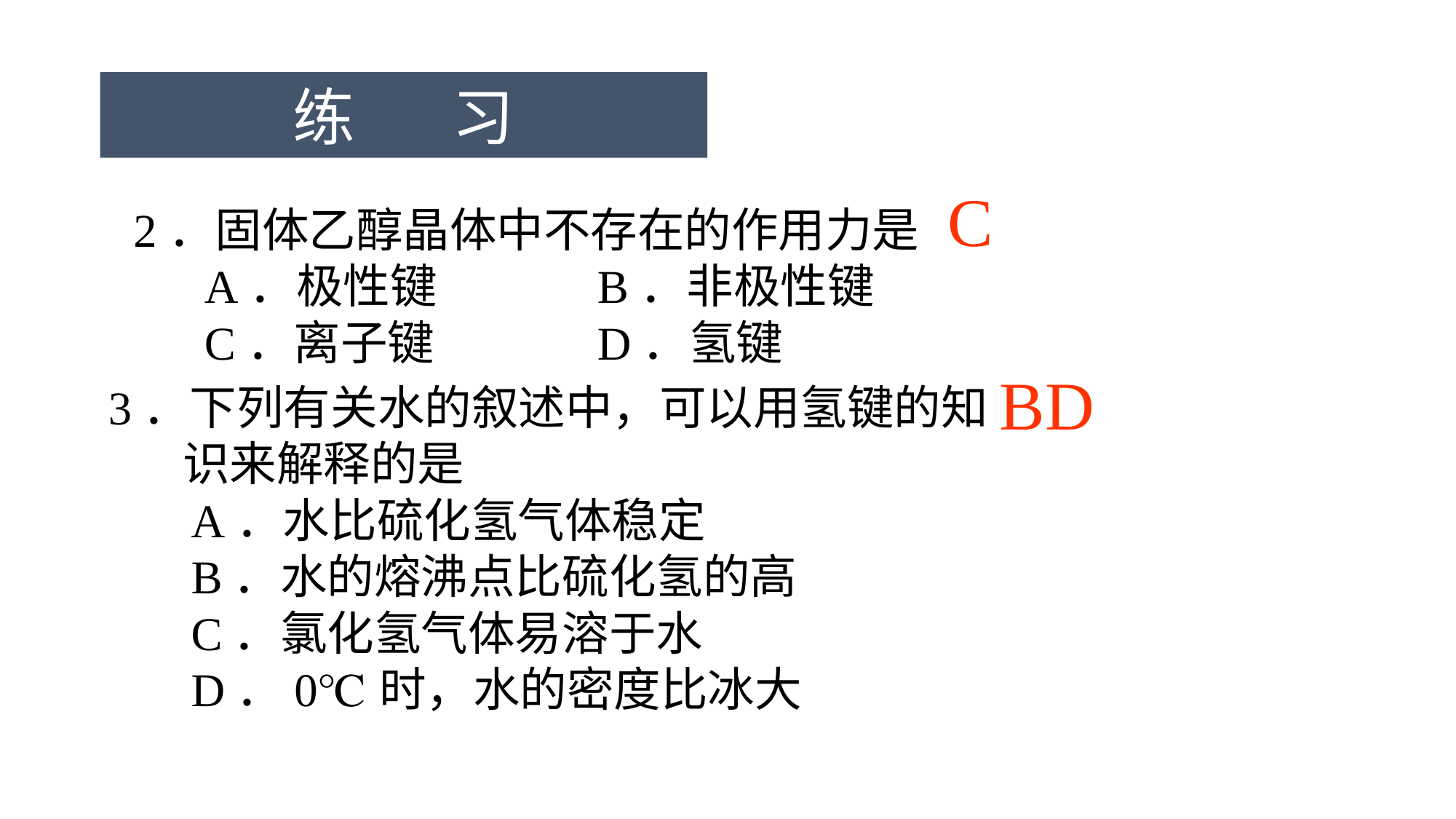

#
练       习
C
2．固体乙醇晶体中不存在的作用力是
      A．极性键       	B．非极性键
      C．离子键        	D．氢键

BD
3．下列有关水的叙述中，可以用氢键的知
      识来解释的是
       A．水比硫化氢气体稳定
       B．水的熔沸点比硫化氢的高
       C．氯化氢气体易溶于水
       D．0℃时，水的密度比冰大